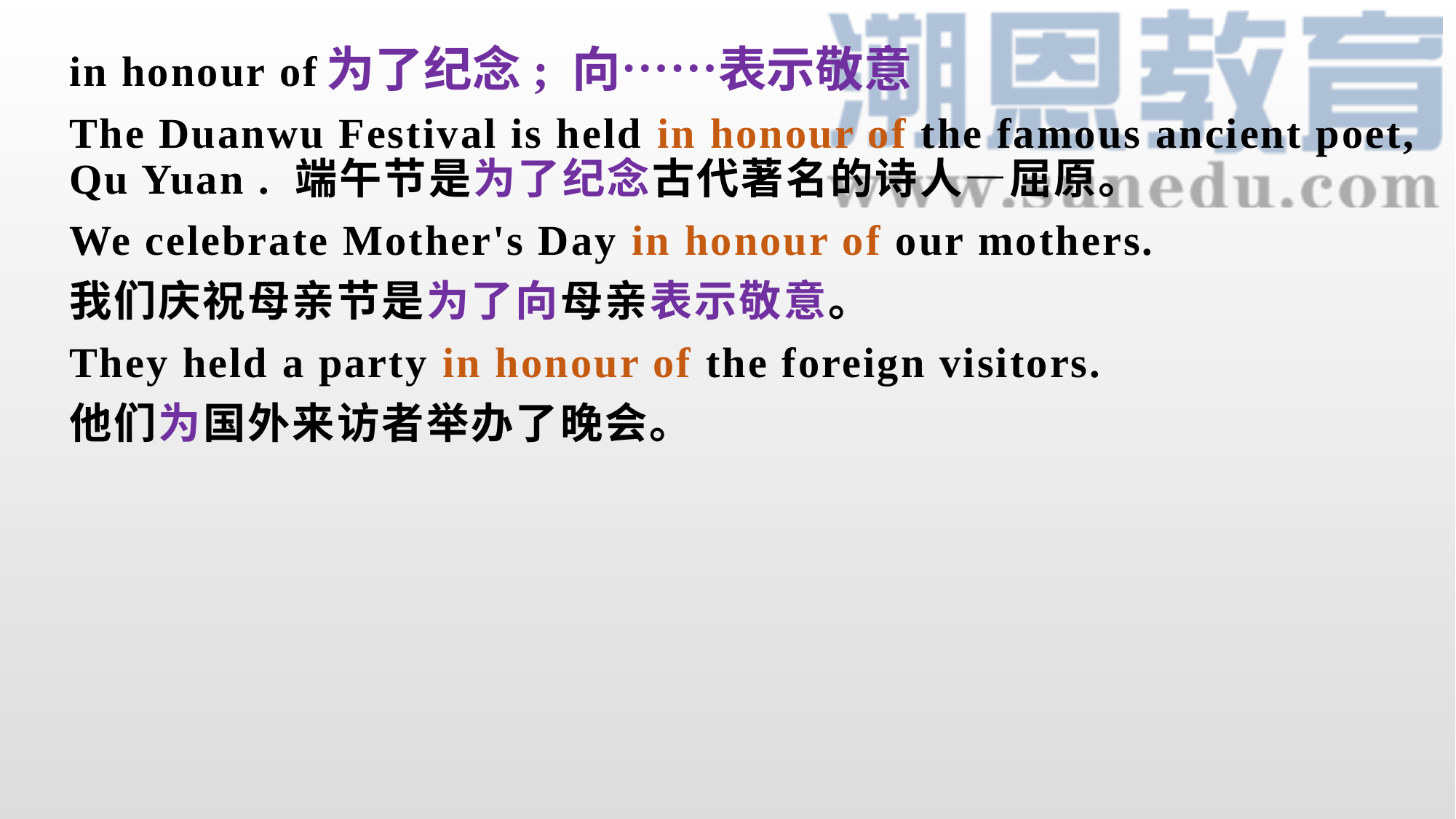

为了纪念; 向……表示敬意
in honour of
The Duanwu Festival is held in honour of the famous ancient poet, Qu Yuan . 端午节是为了纪念古代著名的诗人—屈原。
We celebrate Mother's Day in honour of our mothers.
我们庆祝母亲节是为了向母亲表示敬意。
They held a party in honour of the foreign visitors.
他们为国外来访者举办了晚会。